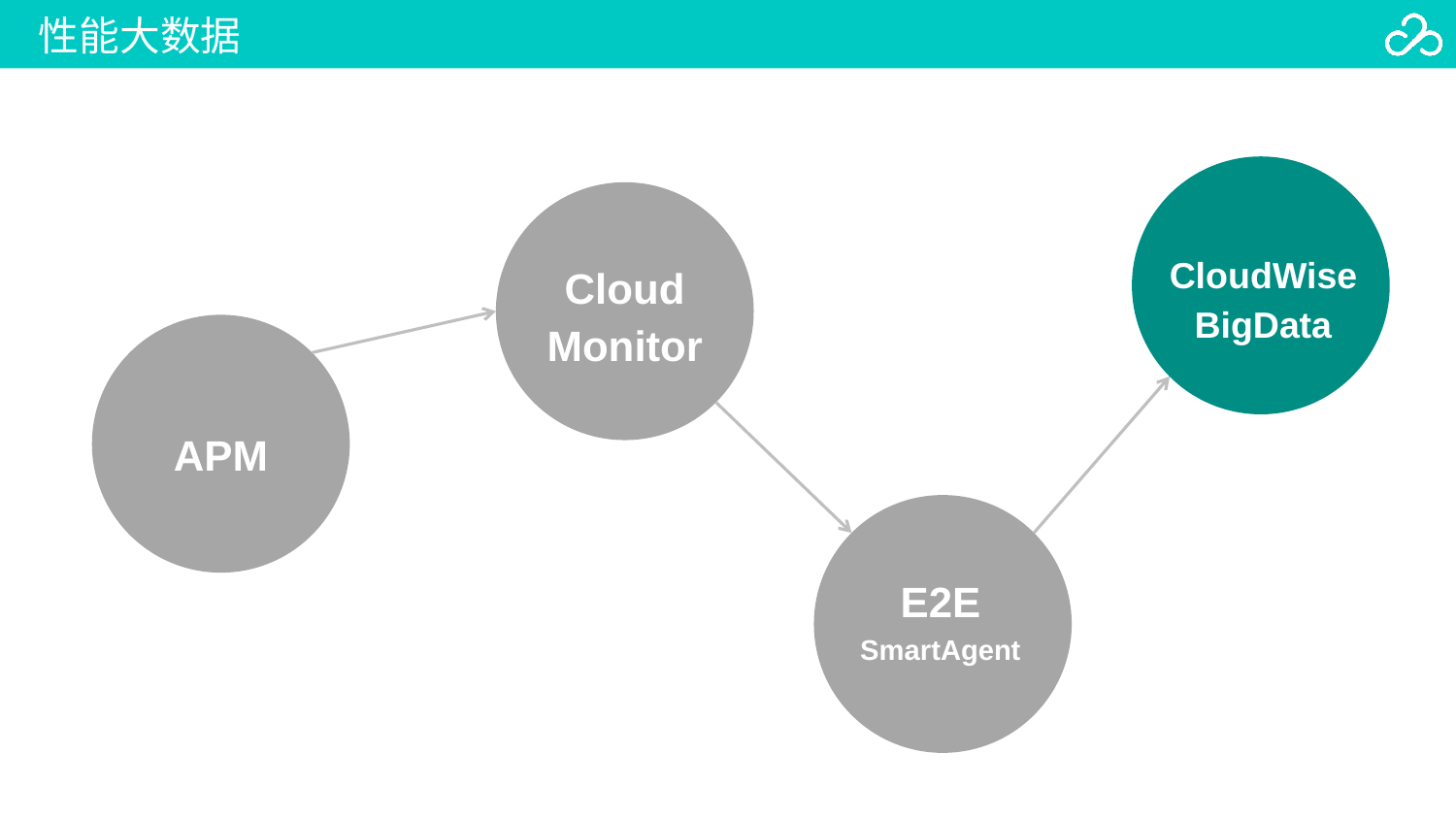

#
性能大数据

Cloud
Monitor
CloudWise
BigData

APM

E2E
SmartAgent